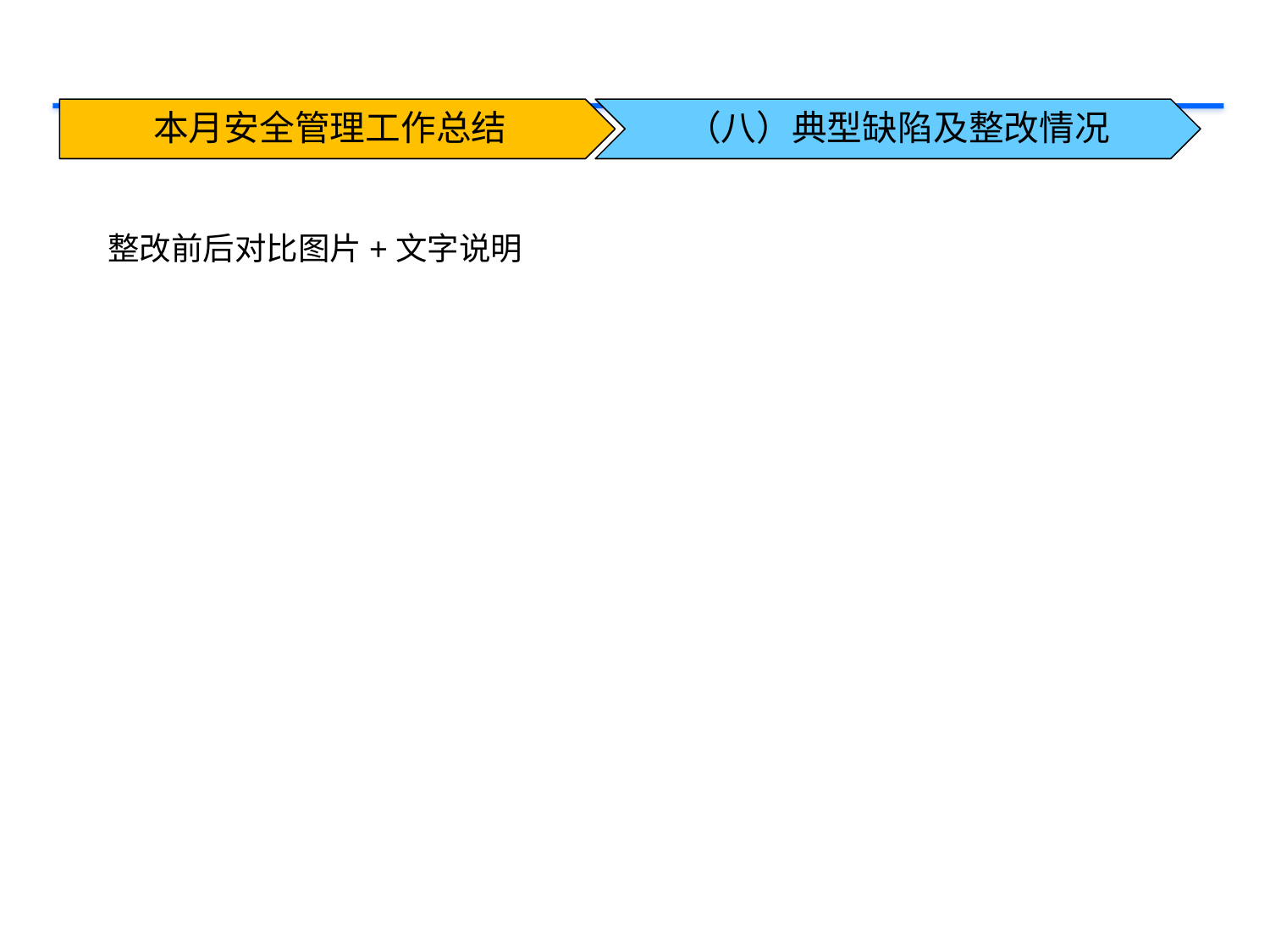

本月安全管理工作总结
（八）典型缺陷及整改情况
整改前后对比图片+文字说明